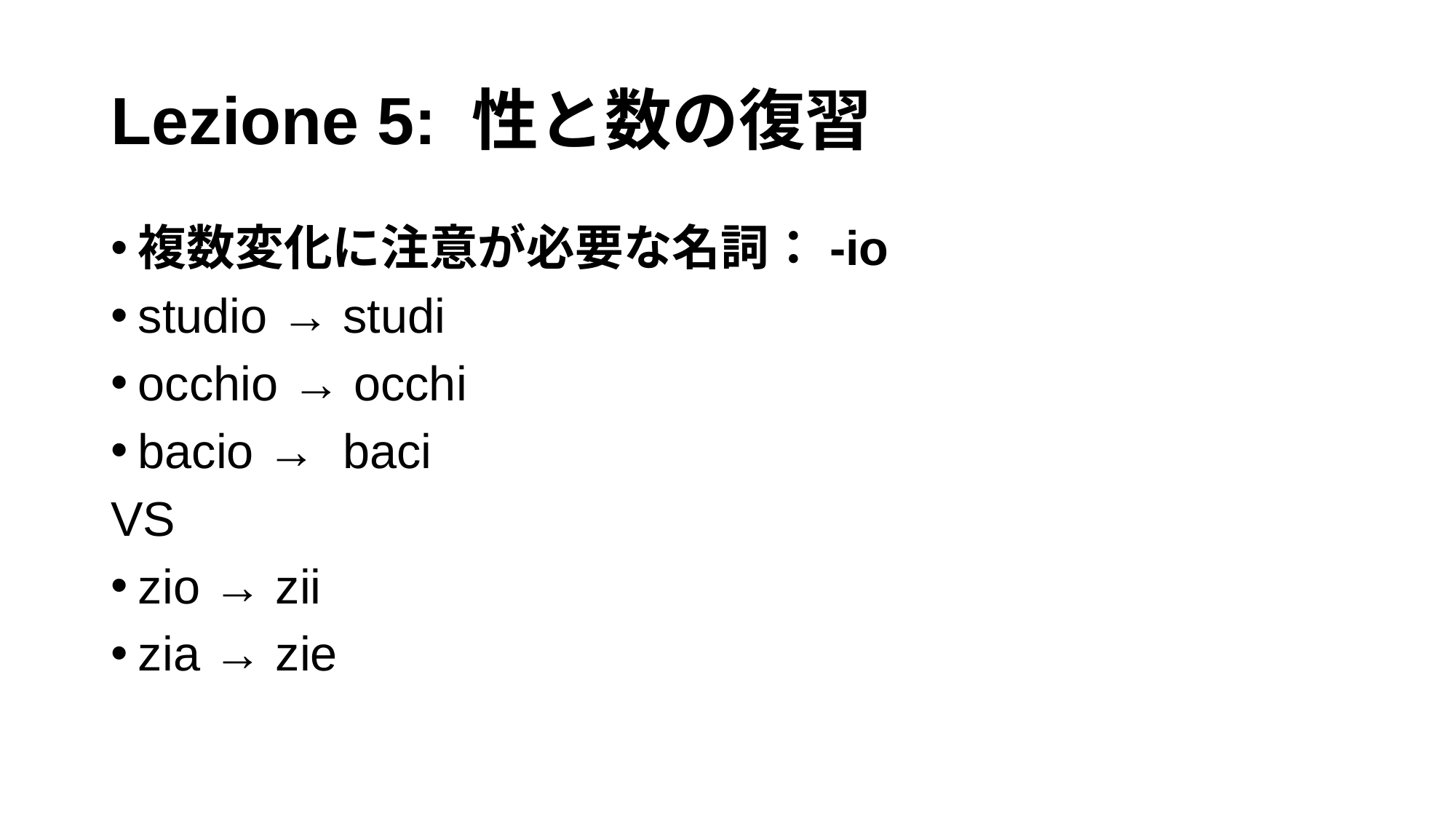

# Lezione 5: 性と数の復習
複数変化に注意が必要な名詞：-io
studio → studi
occhio → occhi
bacio →  baci
VS
zio → zii
zia → zie